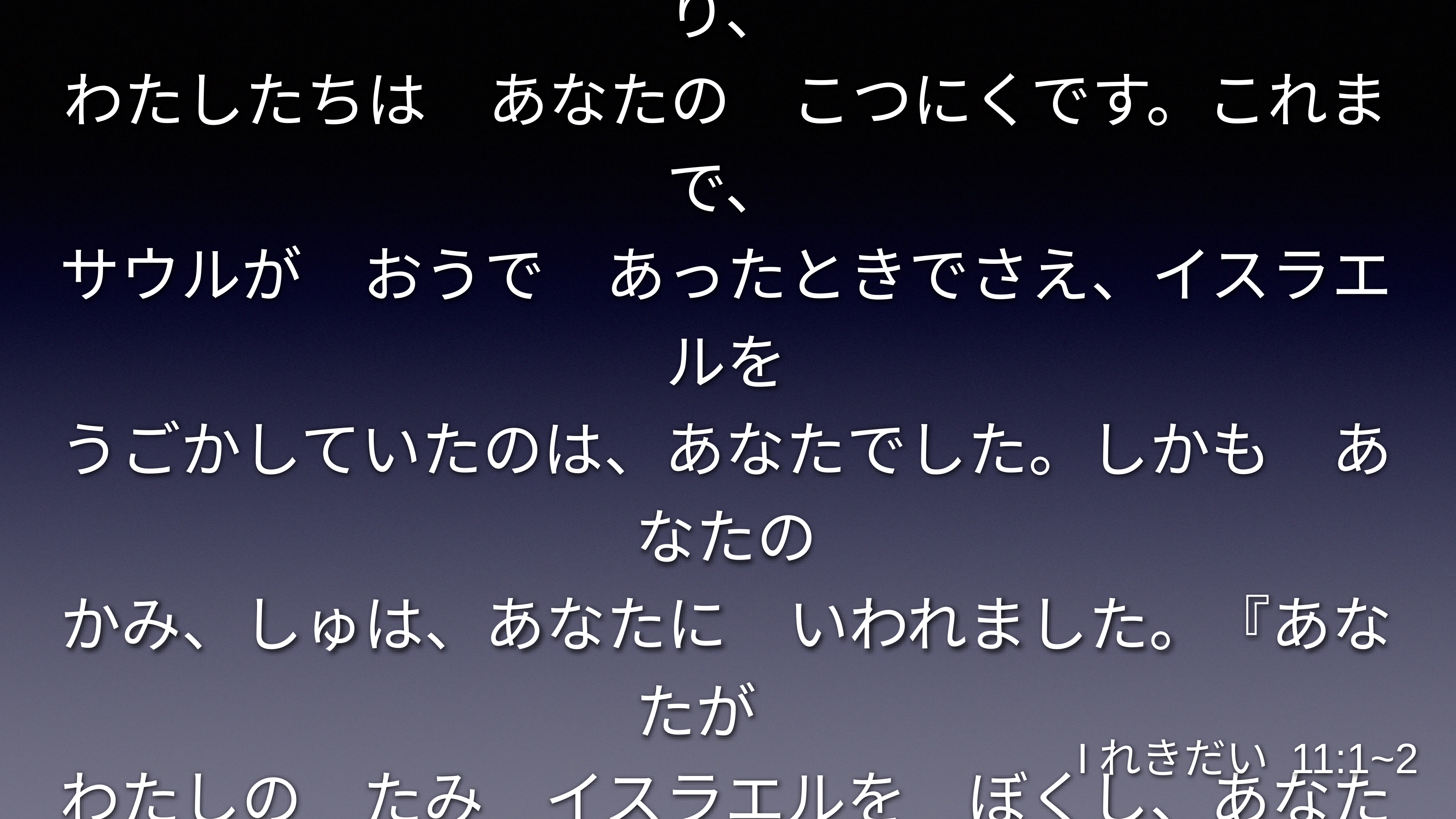

ぜんイスラエルは、ヘブロンの　ダビデの　もとに
あつまって　きて　いった。「ごらんの　とおり、
わたしたちは　あなたの　こつにくです。これまで、
サウルが　おうで　あったときでさえ、イスラエルを
うごかしていたのは、あなたでした。しかも　あなたの
かみ、しゅは、あなたに　いわれました。『あなたが
わたしの　たみ　イスラエルを　ぼくし、あなたが
わたしのたみ　イスラエルの　くんしゅと　なる。』」
Iれきだい 11:1~2